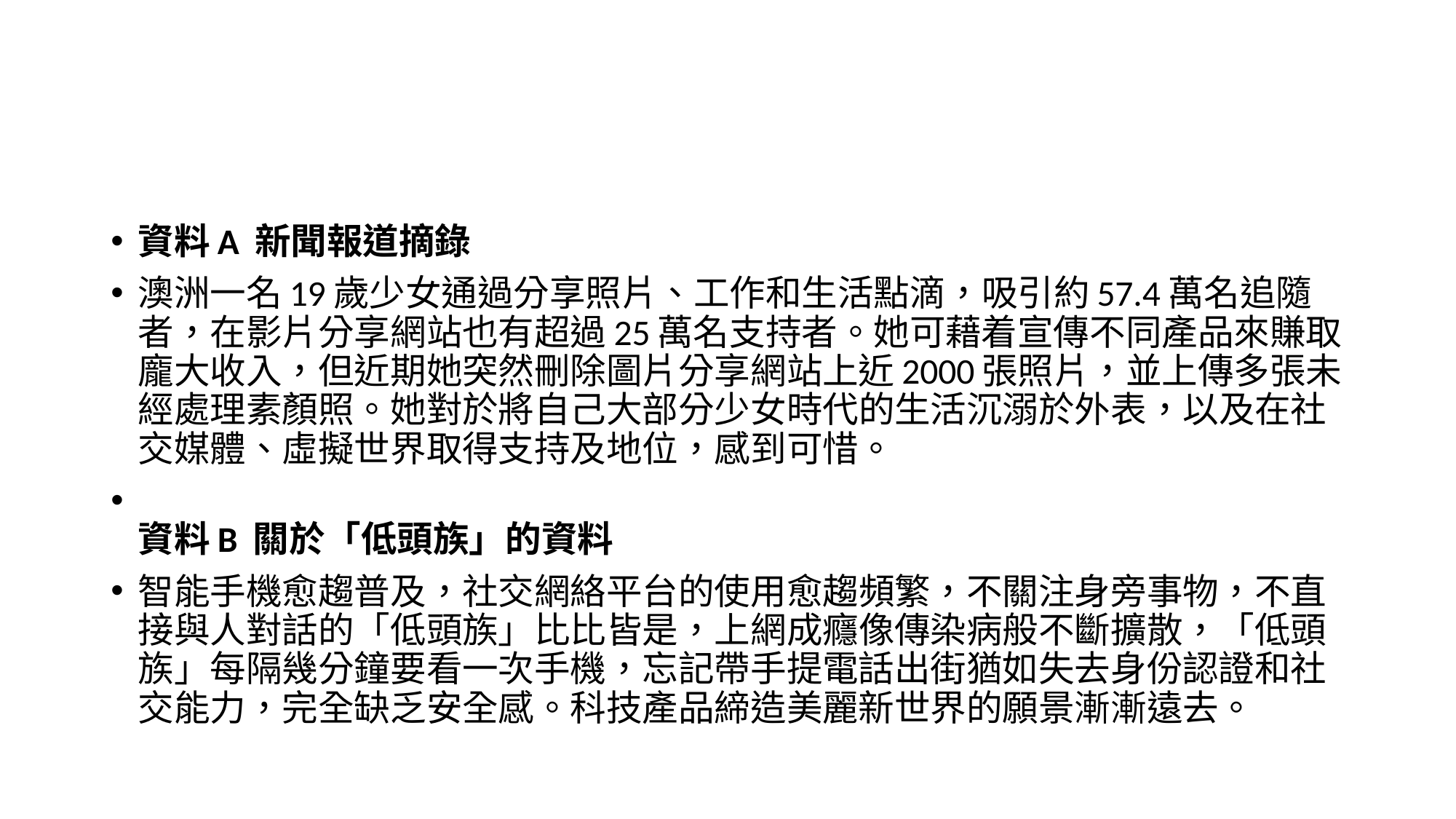

#
資料A 新聞報道摘錄
澳洲一名19歲少女通過分享照片、工作和生活點滴，吸引約57.4萬名追隨者，在影片分享網站也有超過25萬名支持者。她可藉着宣傳不同產品來賺取龐大收入，但近期她突然刪除圖片分享網站上近2000張照片，並上傳多張未經處理素顏照。她對於將自己大部分少女時代的生活沉溺於外表，以及在社交媒體、虛擬世界取得支持及地位，感到可惜。
資料B 關於「低頭族」的資料
智能手機愈趨普及，社交網絡平台的使用愈趨頻繁，不關注身旁事物，不直接與人對話的「低頭族」比比皆是，上網成癮像傳染病般不斷擴散，「低頭族」每隔幾分鐘要看一次手機，忘記帶手提電話出街猶如失去身份認證和社交能力，完全缺乏安全感。科技產品締造美麗新世界的願景漸漸遠去。